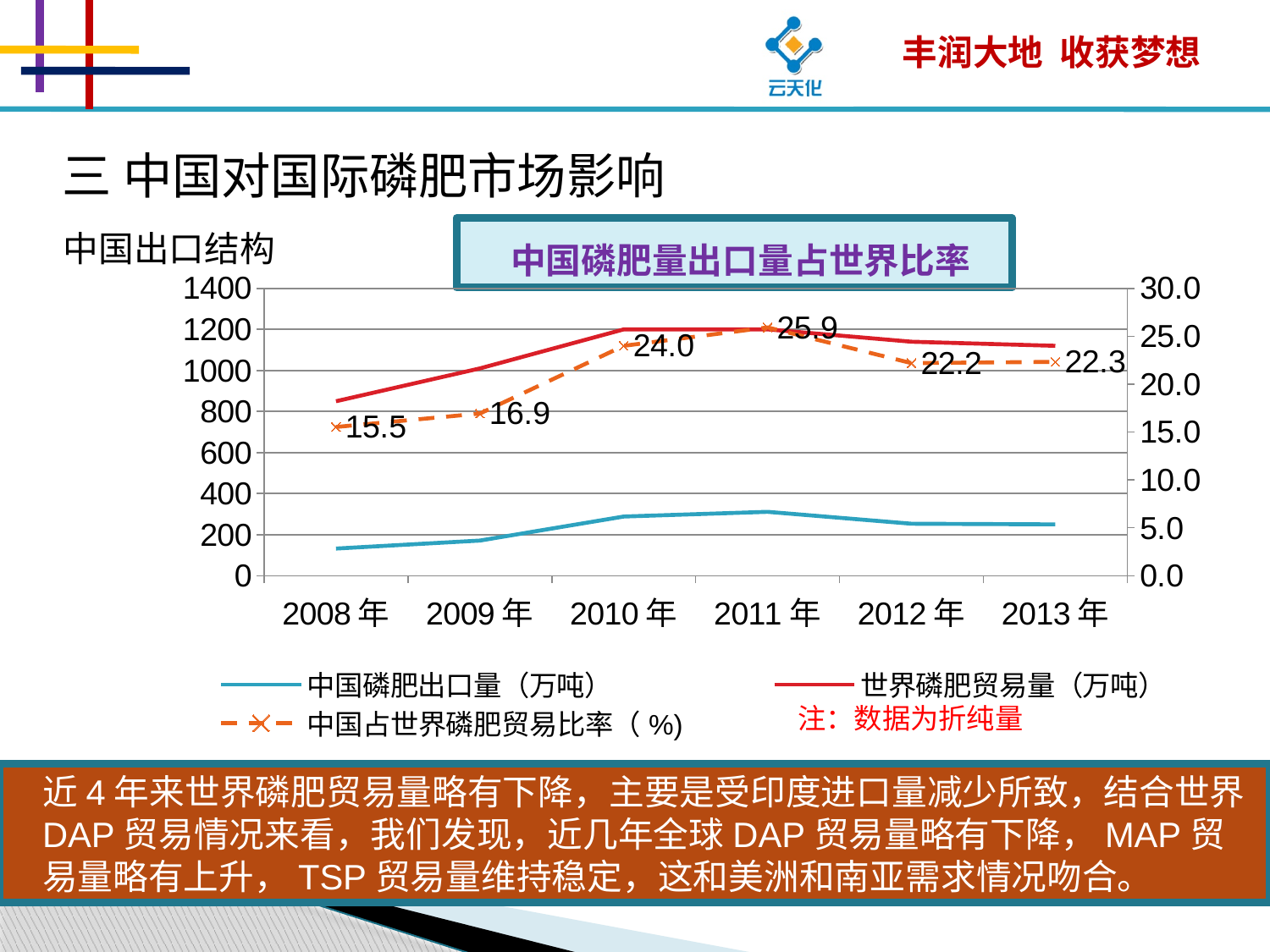

三 中国对国际磷肥市场影响

### Chart

| Category | 中国磷肥出口量（万吨） | 世界磷肥贸易量（万吨） | 中国占世界磷肥贸易比率（%) |
|---|---|---|---|
| 2008年 | 132.0 | 850.0 | 15.529411764705868 |
| 2009年 | 171.0 | 1010.0 | 16.930693069306926 |
| 2010年 | 288.0 | 1200.0 | 24.0 |
| 2011年 | 311.0 | 1200.0 | 25.916666666666664 |
| 2012年 | 253.0 | 1140.0 | 22.19298245614035 |
| 2013年 | 250.0 | 1120.0 | 22.321428571428573 |
中国出口结构
中国磷肥量出口量占世界比率
注：数据为折纯量

近4年来世界磷肥贸易量略有下降，主要是受印度进口量减少所致，结合世界DAP贸易情况来看，我们发现，近几年全球DAP贸易量略有下降，MAP贸易量略有上升，TSP贸易量维持稳定，这和美洲和南亚需求情况吻合。